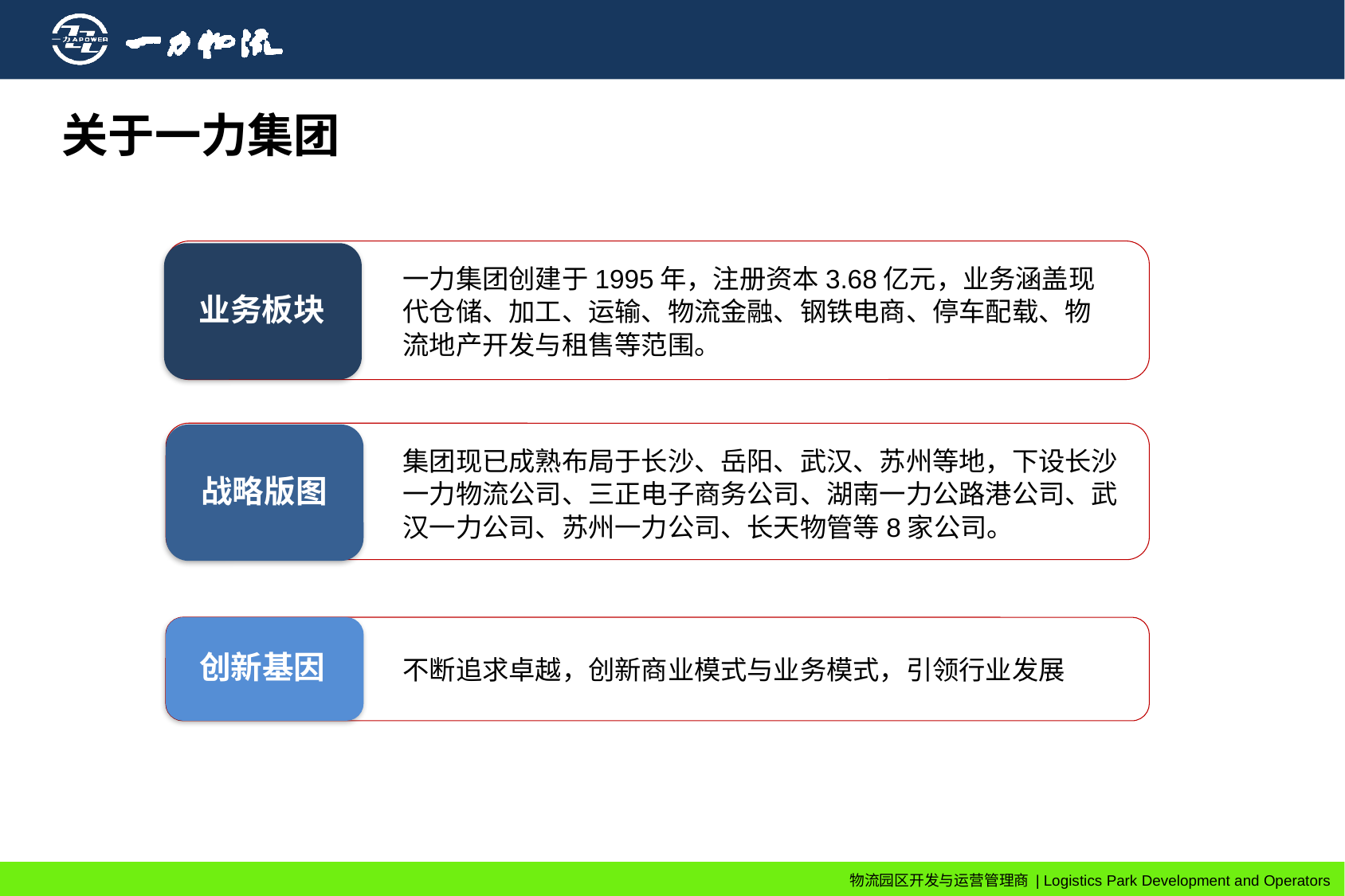

关于一力集团

业务板块
一力集团创建于1995年，注册资本3.68亿元，业务涵盖现代仓储、加工、运输、物流金融、钢铁电商、停车配载、物流地产开发与租售等范围。

战略版图
集团现已成熟布局于长沙、岳阳、武汉、苏州等地，下设长沙一力物流公司、三正电子商务公司、湖南一力公路港公司、武汉一力公司、苏州一力公司、长天物管等8家公司。
创新基因

不断追求卓越，创新商业模式与业务模式，引领行业发展